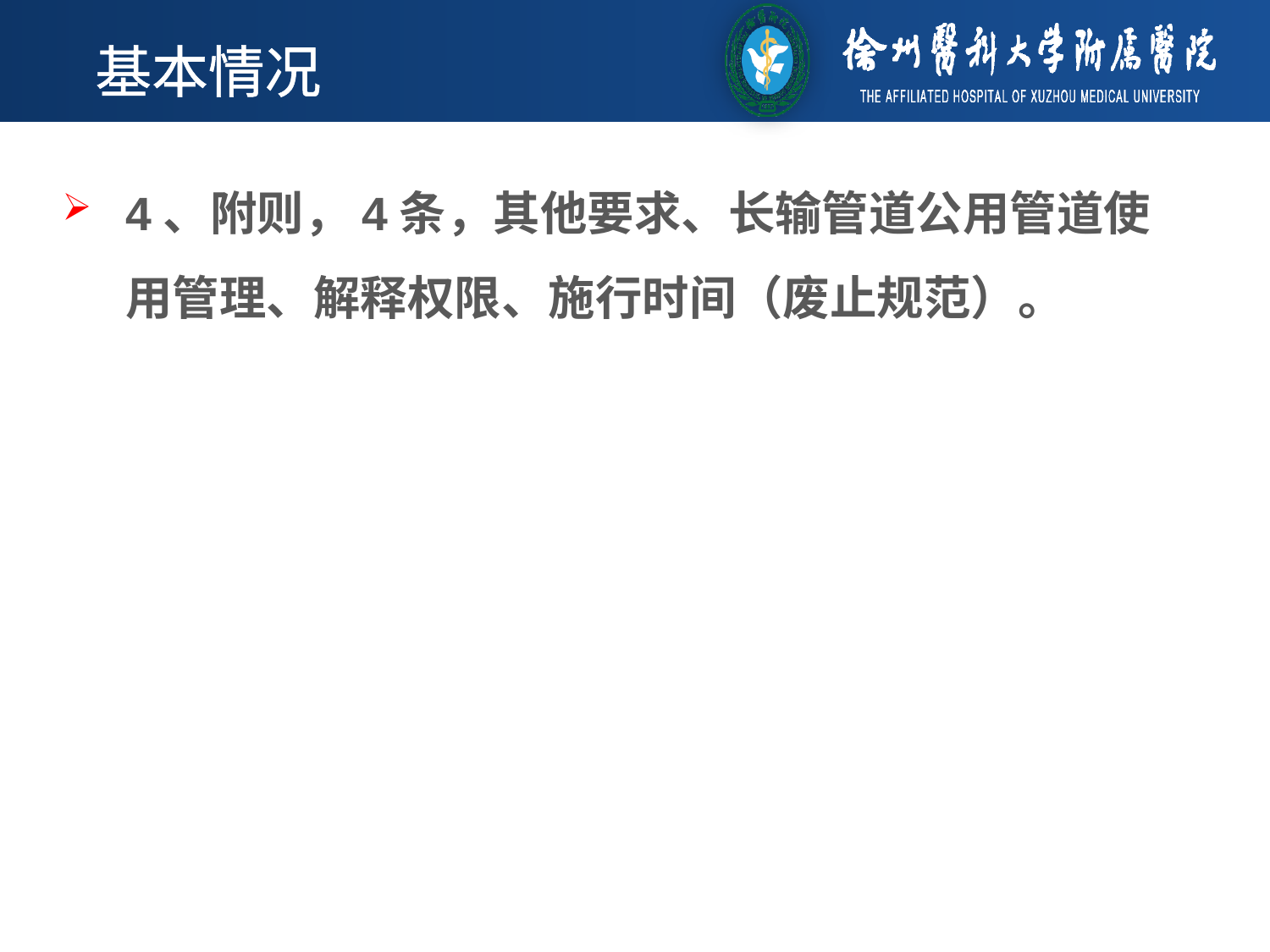

基本情况

4、附则，4条，其他要求、长输管道公用管道使用管理、解释权限、施行时间（废止规范）。